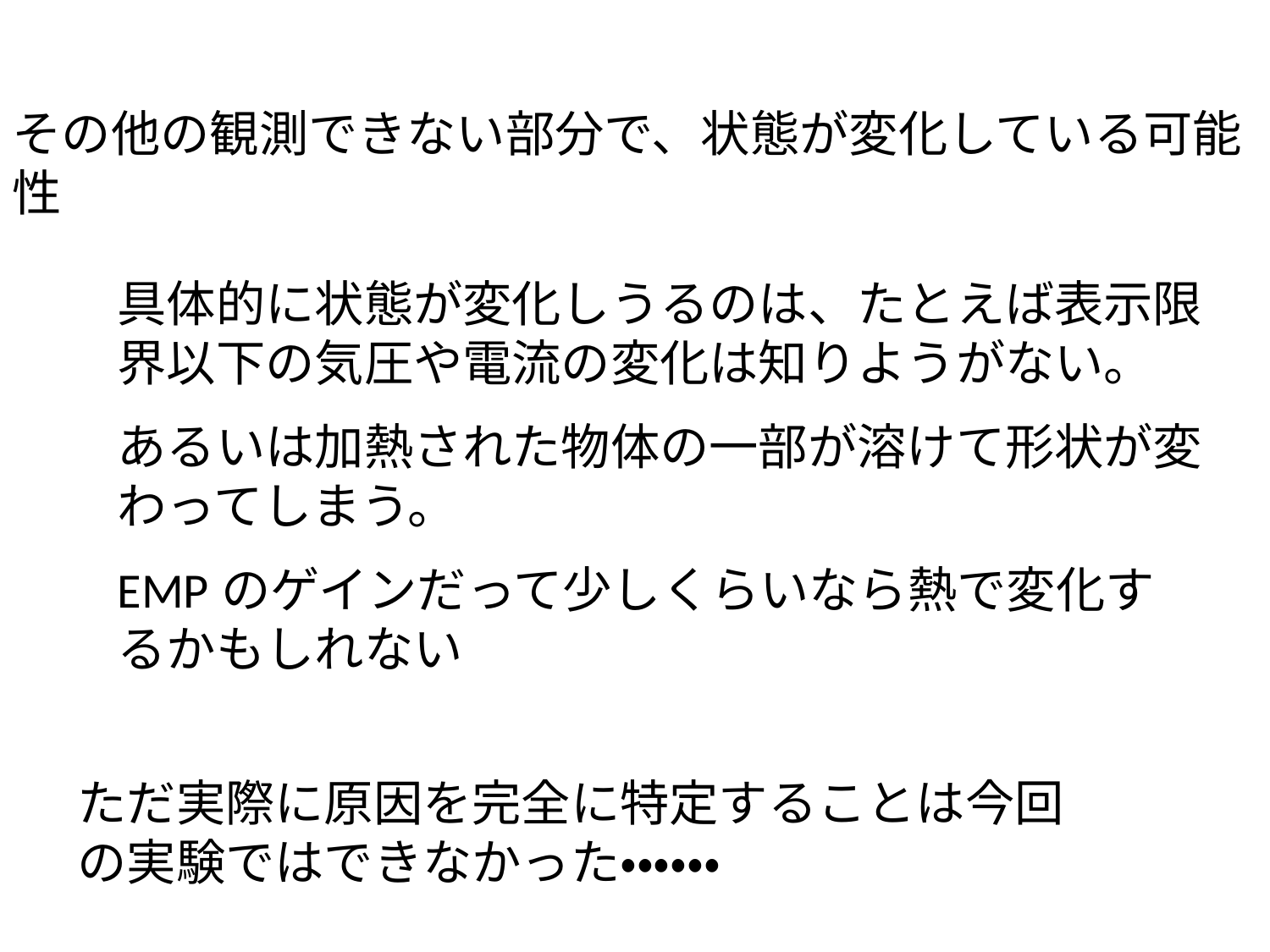

その他の観測できない部分で、状態が変化している可能性
具体的に状態が変化しうるのは、たとえば表示限界以下の気圧や電流の変化は知りようがない。
あるいは加熱された物体の一部が溶けて形状が変わってしまう。
EMPのゲインだって少しくらいなら熱で変化するかもしれない
ただ実際に原因を完全に特定することは今回の実験ではできなかった・・・・・・